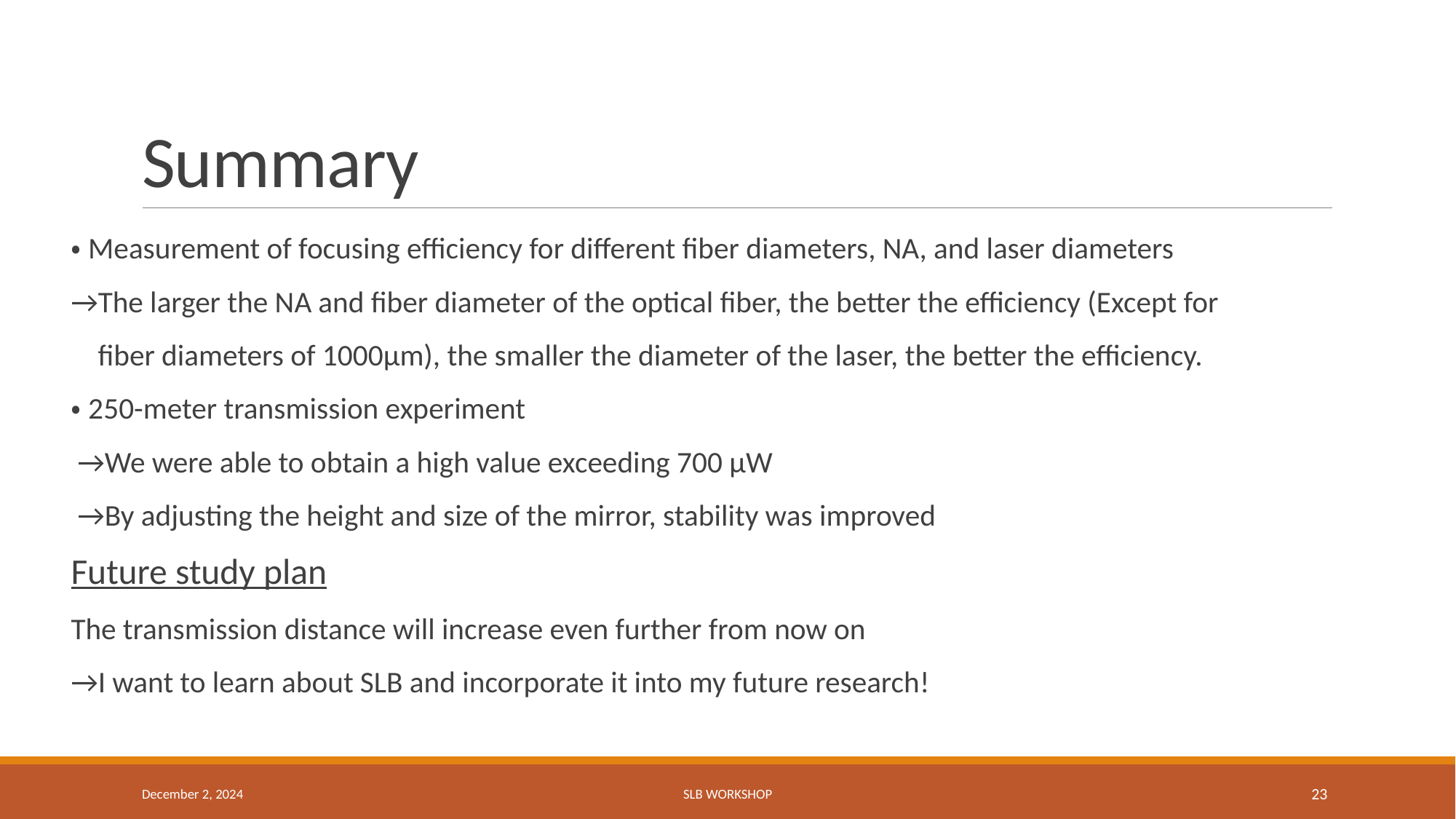

# Summary
・Measurement of focusing efficiency for different fiber diameters, NA, and laser diameters
→The larger the NA and fiber diameter of the optical fiber, the better the efficiency (Except for
    fiber diameters of 1000μm), the smaller the diameter of the laser, the better the efficiency.
・250-meter transmission experiment
 →We were able to obtain a high value exceeding 700 μW
 →By adjusting the height and size of the mirror, stability was improved
Future study plan
The transmission distance will increase even further from now on
→I want to learn about SLB and incorporate it into my future research!
December 2, 2024
SLB Workshop
23